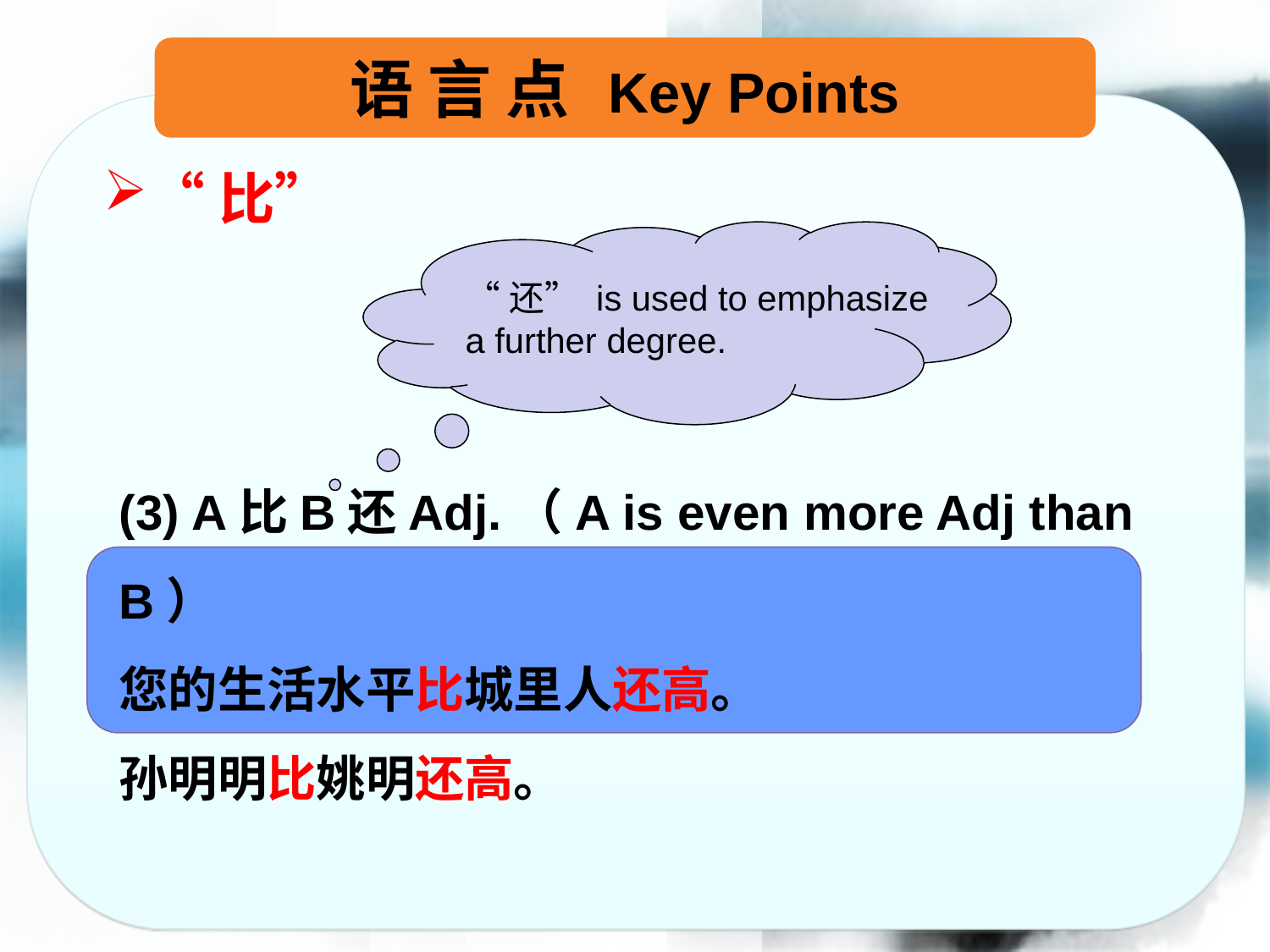

语 言 点  Key Points

“比”
“还” is used to emphasize
a further degree.
(3) A比B还Adj.（A is even more Adj than B）
您的生活水平比城里人还高。
孙明明比姚明还高。